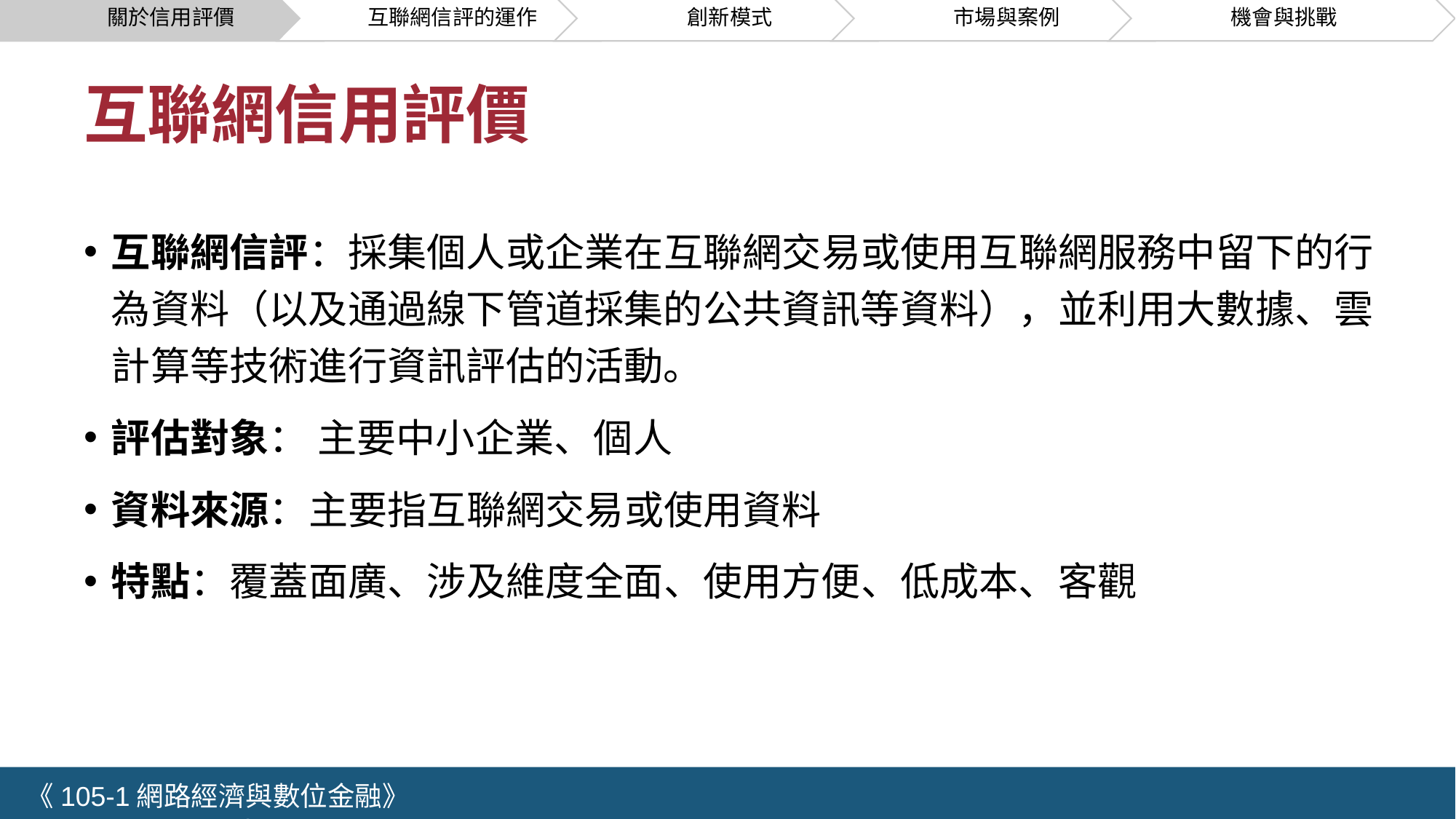

關於信用評價
互聯網信評的運作
創新模式
市場與案例
機會與挑戰
# 互聯網信用評價
互聯網信評：採集個人或企業在互聯網交易或使用互聯網服務中留下的行為資料（以及通過線下管道採集的公共資訊等資料），並利用大數據、雲計算等技術進行資訊評估的活動。
評估對象： 主要中小企業、個人
資料來源：主要指互聯網交易或使用資料
特點：覆蓋面廣、涉及維度全面、使用方便、低成本、客觀

《105-1網路經濟與數位金融》                                                                                                                                             NCTU.IIM.IEBI Lab